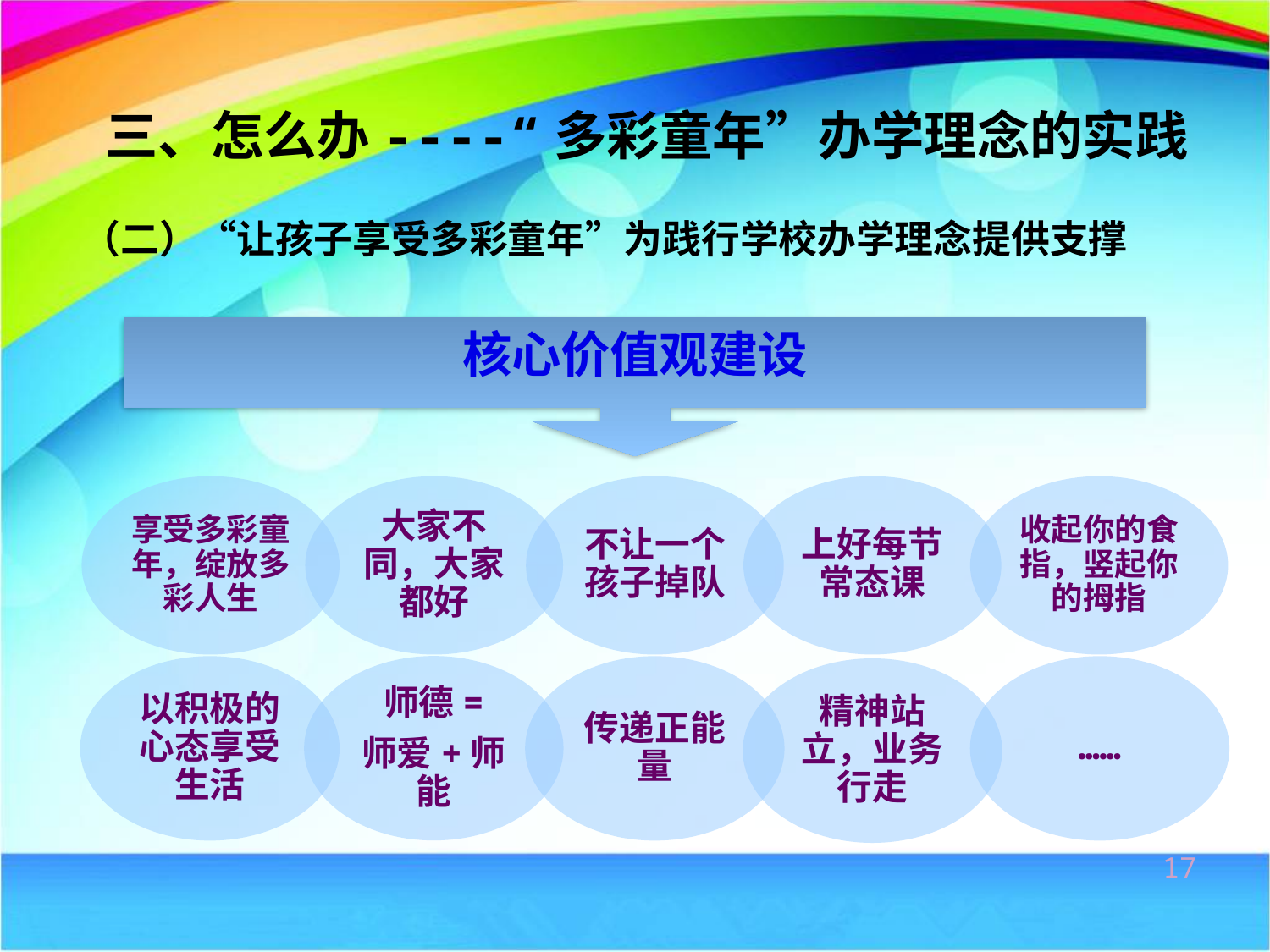

三、怎么办----“多彩童年”办学理念的实践
（二）“让孩子享受多彩童年”为践行学校办学理念提供支撑

核心价值观建设

享受多彩童年，绽放多彩人生
大家不同，大家都好
不让一个孩子掉队
上好每节常态课
收起你的食指，竖起你的拇指
以积极的心态享受生活
师德=
师爱+师能
传递正能量
精神站立，业务行走
……
17